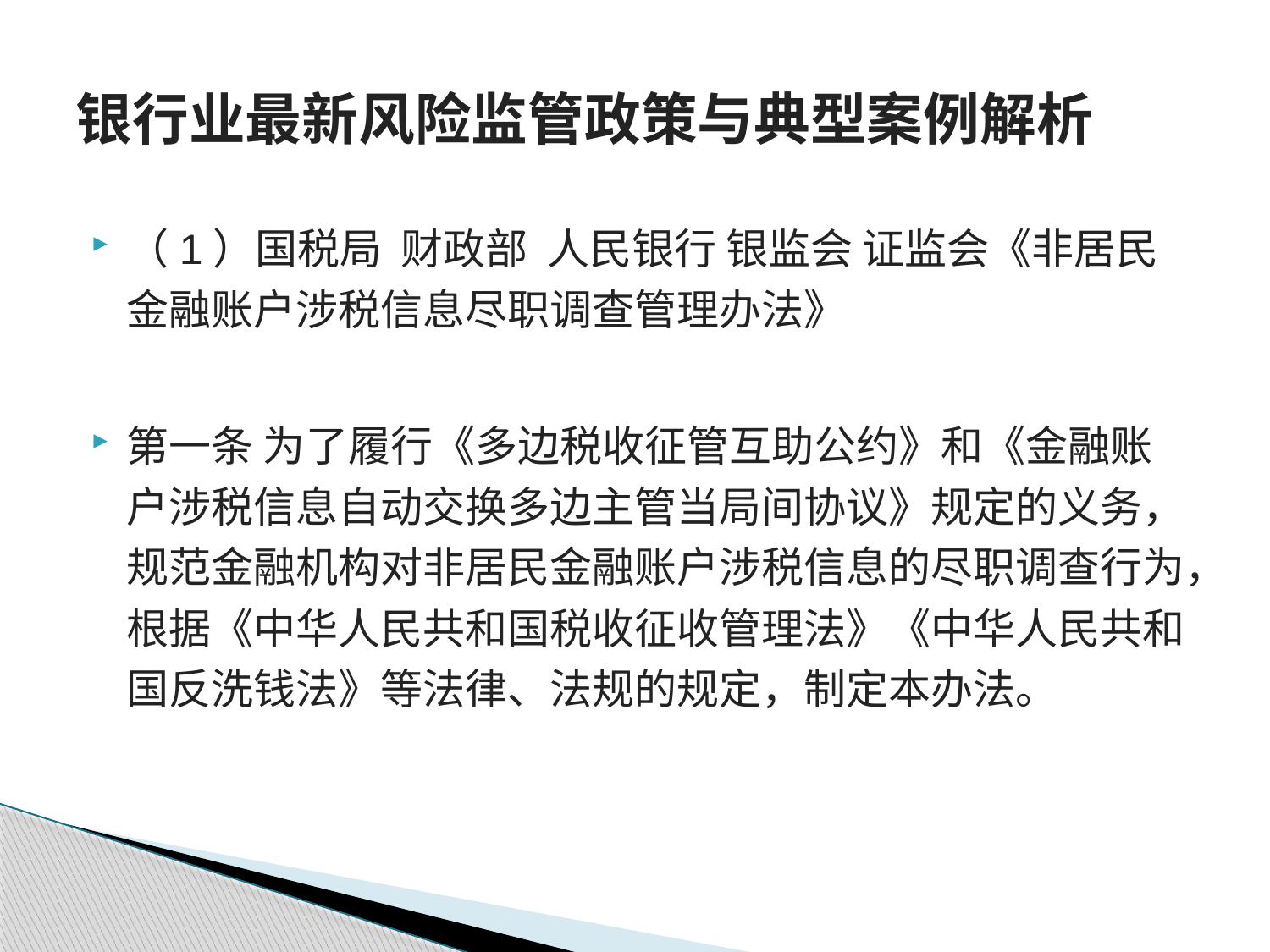

# 银行业最新风险监管政策与典型案例解析
（1）国税局  财政部  人民银行 银监会 证监会《非居民金融账户涉税信息尽职调查管理办法》

第一条 为了履行《多边税收征管互助公约》和《金融账户涉税信息自动交换多边主管当局间协议》规定的义务，规范金融机构对非居民金融账户涉税信息的尽职调查行为，根据《中华人民共和国税收征收管理法》《中华人民共和国反洗钱法》等法律、法规的规定，制定本办法。